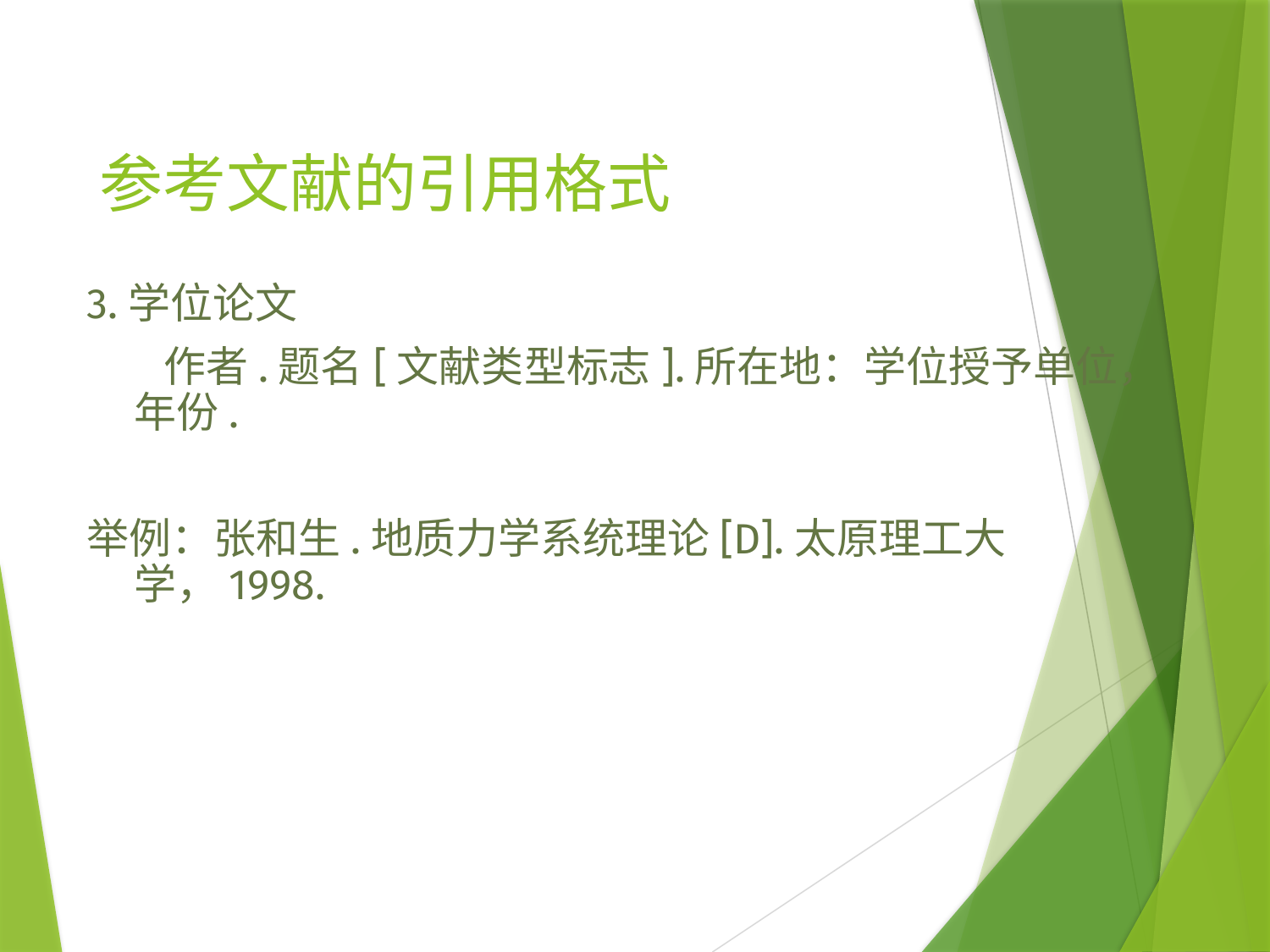

# 参考文献的引用格式
3.学位论文
       作者.题名[文献类型标志].所在地：学位授予单位，年份.

举例：张和生.地质力学系统理论[D].太原理工大学，1998.